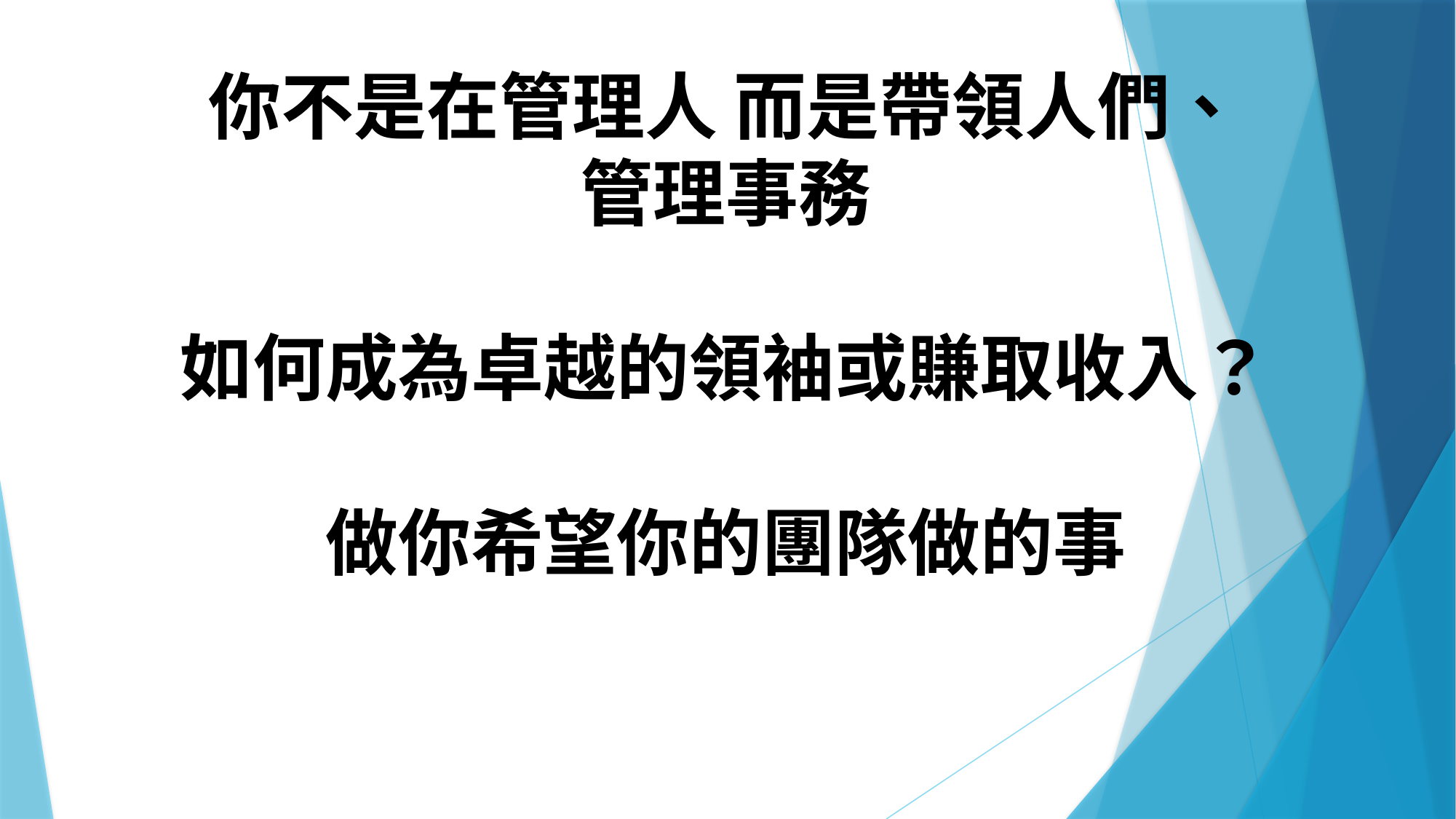

你不是在管理人 而是帶領人們、
管理事務

如何成為卓越的領袖或賺取收入？

做你希望你的團隊做的事